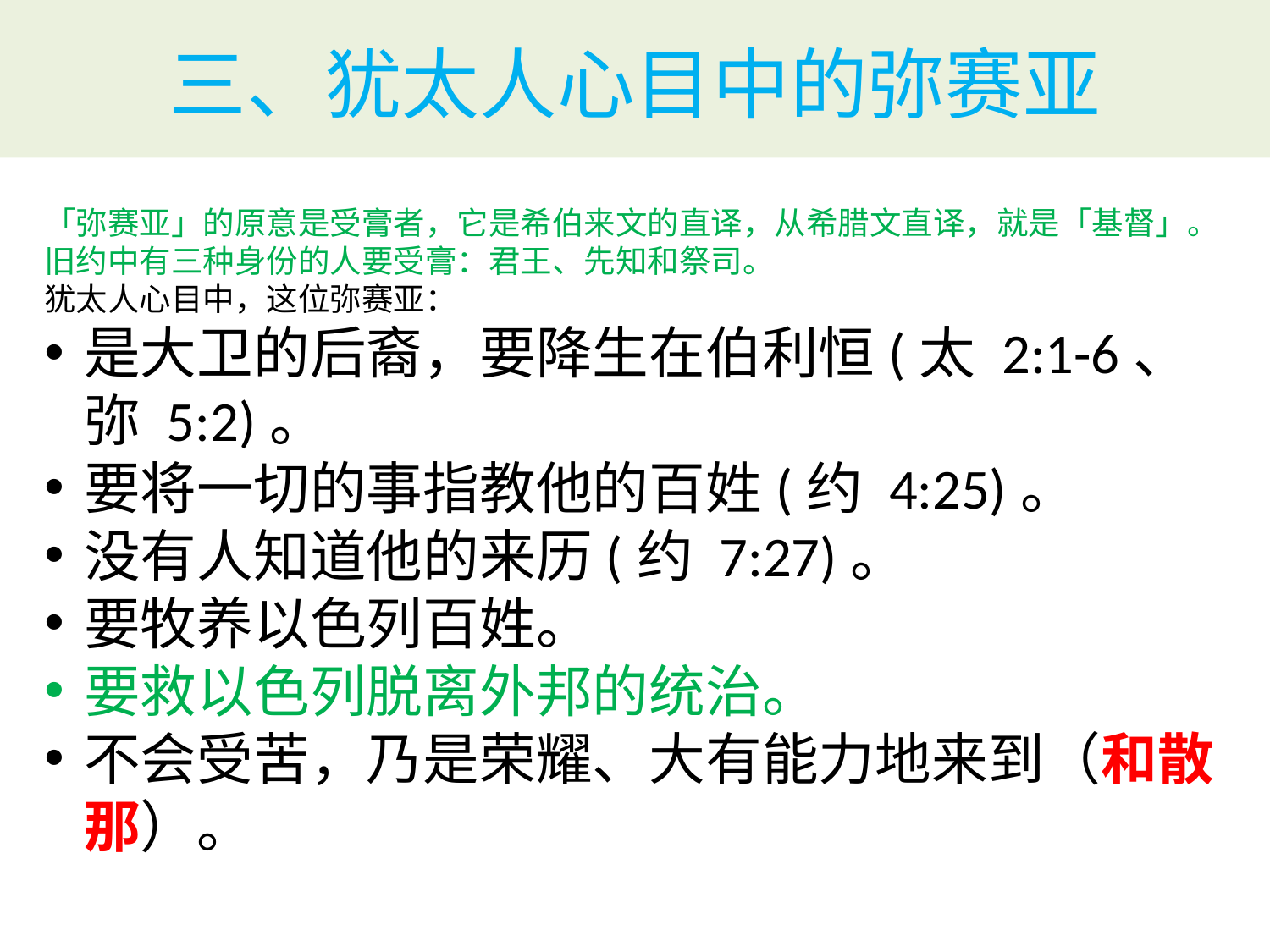

# 三、犹太人心目中的弥赛亚
「弥赛亚」的原意是受膏者，它是希伯来文的直译，从希腊文直译，就是「基督」。旧约中有三种身份的人要受膏：君王、先知和祭司。
犹太人心目中，这位弥赛亚：
是大卫的后裔，要降生在伯利恒(太 2:1-6、弥 5:2)。
要将一切的事指教他的百姓(约 4:25)。
没有人知道他的来历(约 7:27)。
要牧养以色列百姓。
要救以色列脱离外邦的统治。
不会受苦，乃是荣耀、大有能力地来到（和散那）。